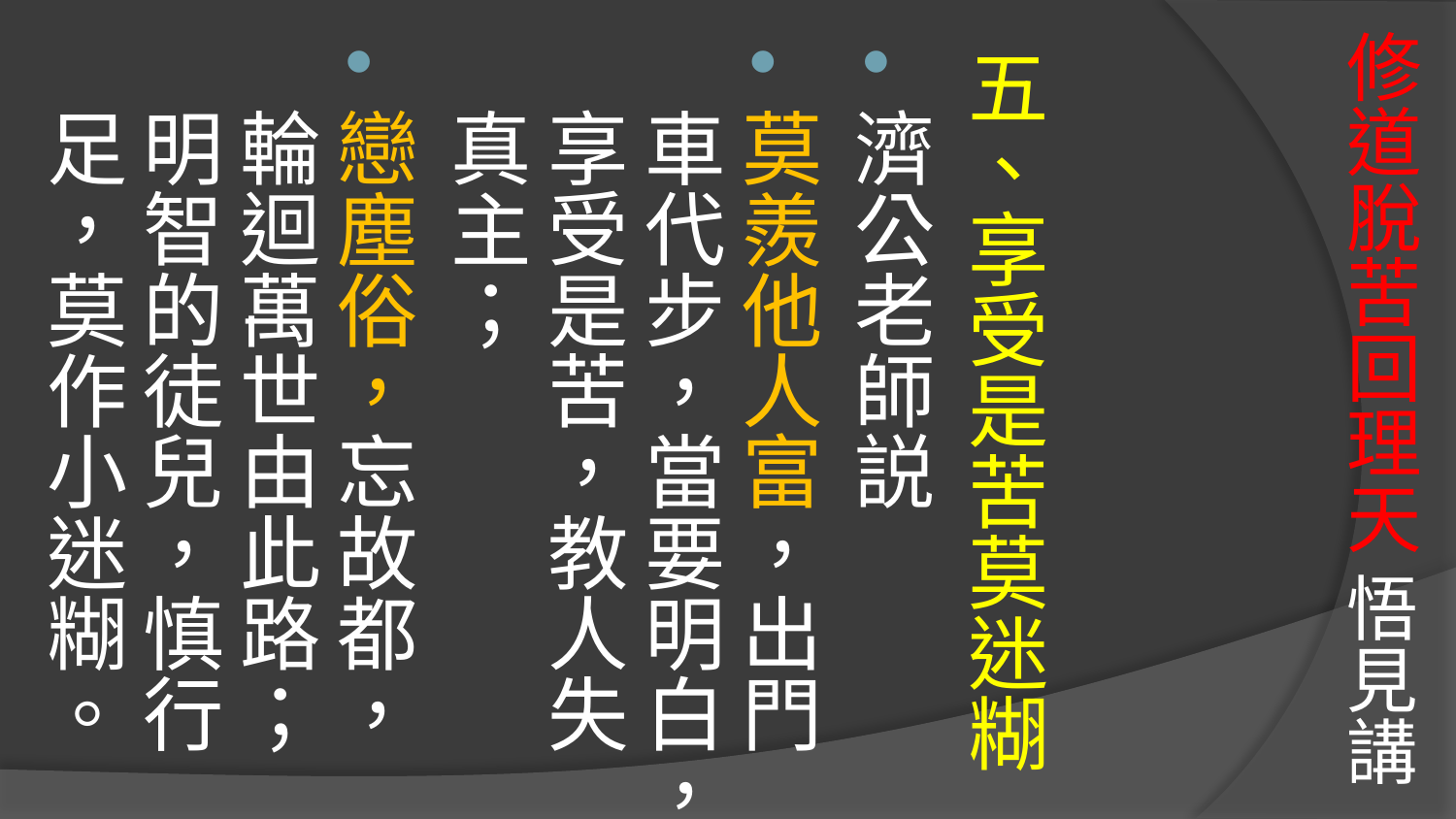

# 修道脫苦回理天 悟見講
五、享受是苦莫迷糊
濟公老師説
莫羨他人富，出門車代步，當要明白，享受是苦，教人失真主；
戀塵俗，忘故都，輪迴萬世由此路；明智的徒兒，慎行足，莫作小迷糊。